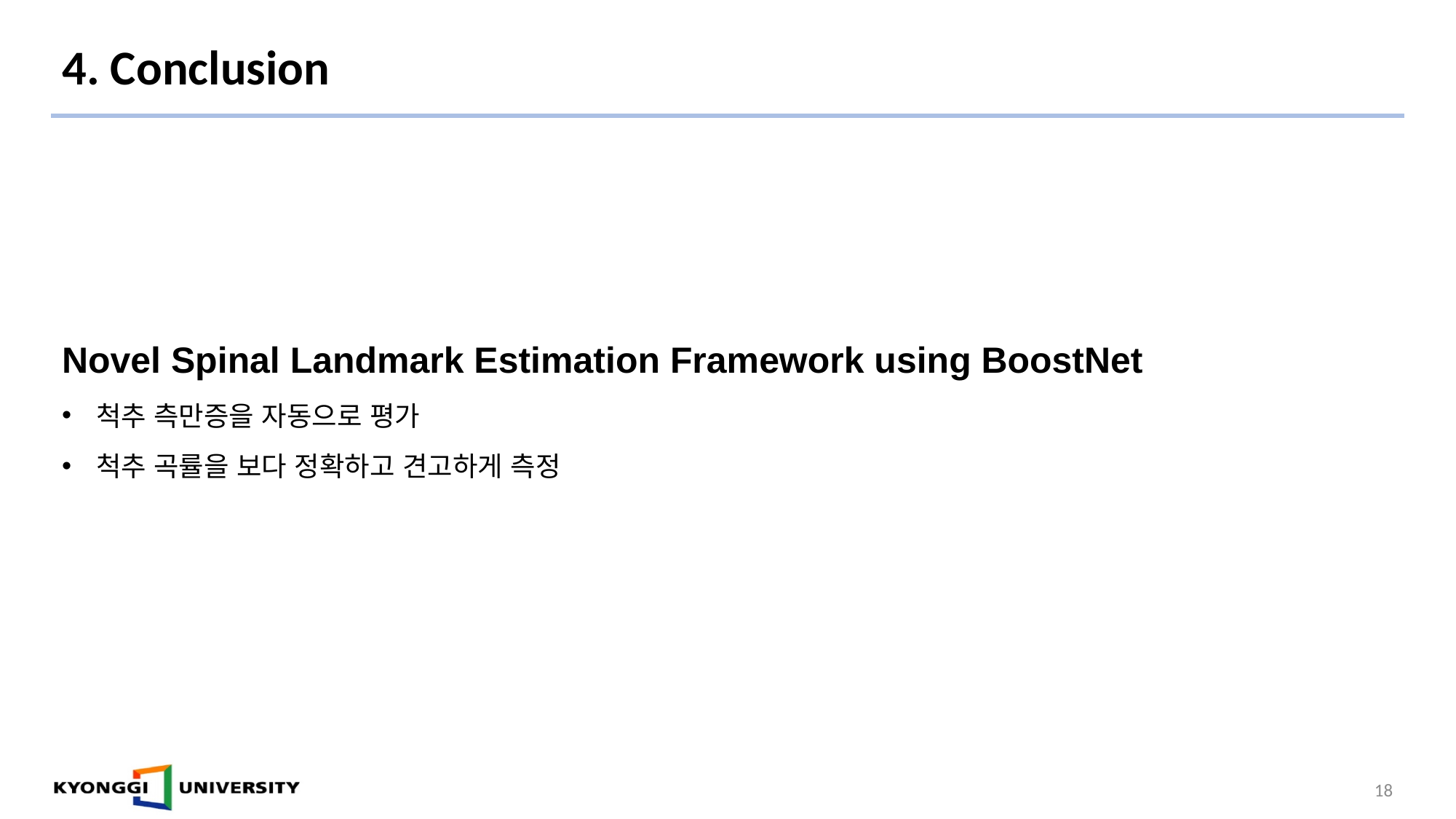

# 4. Conclusion
Novel Spinal Landmark Estimation Framework using BoostNet
척추 측만증을 자동으로 평가
척추 곡률을 보다 정확하고 견고하게 측정
18